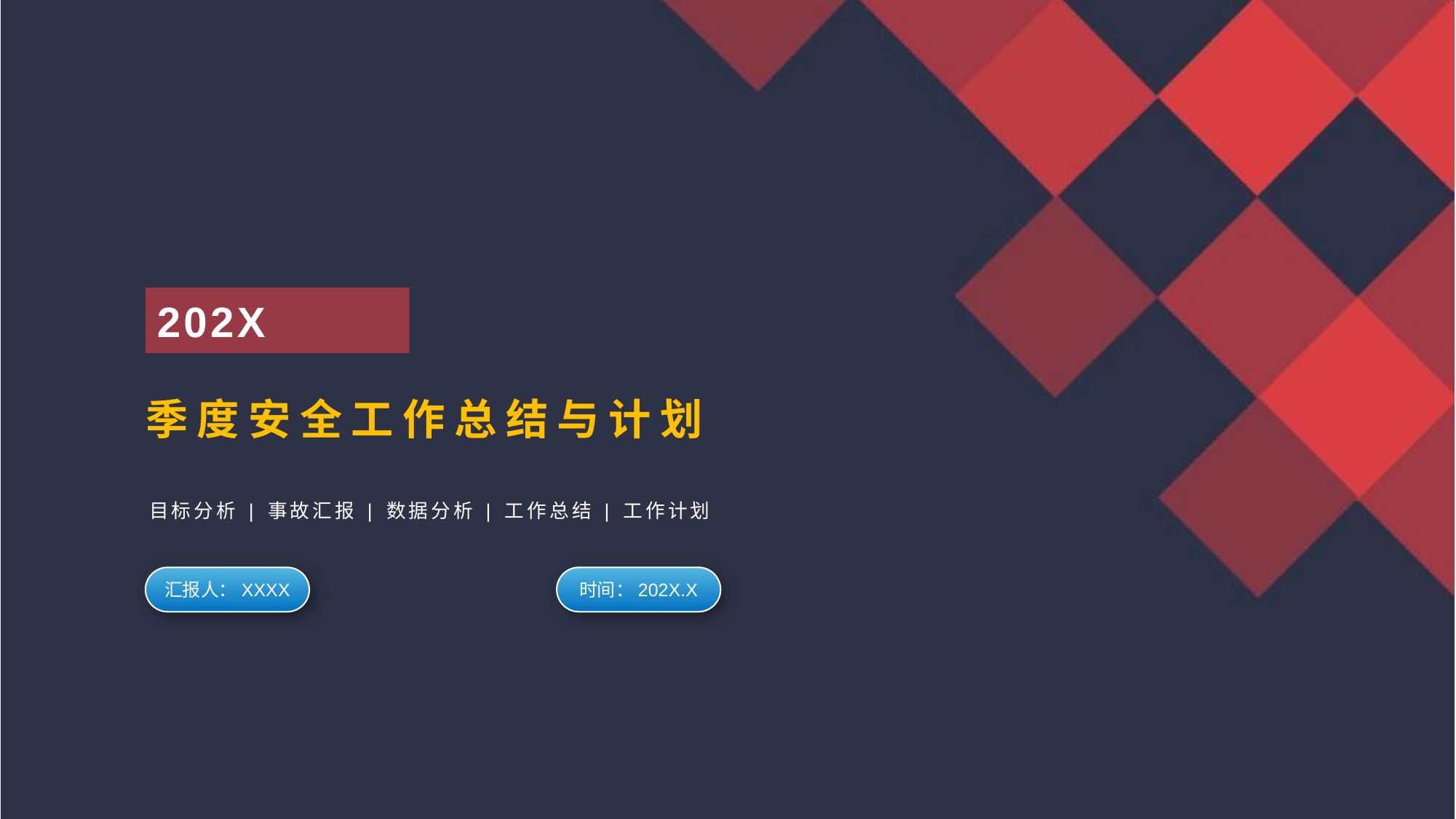

202X
季度安全工作总结与计划
目标分析 | 事故汇报 | 数据分析 | 工作总结 | 工作计划
汇报人：XXXX
时间：202X.X